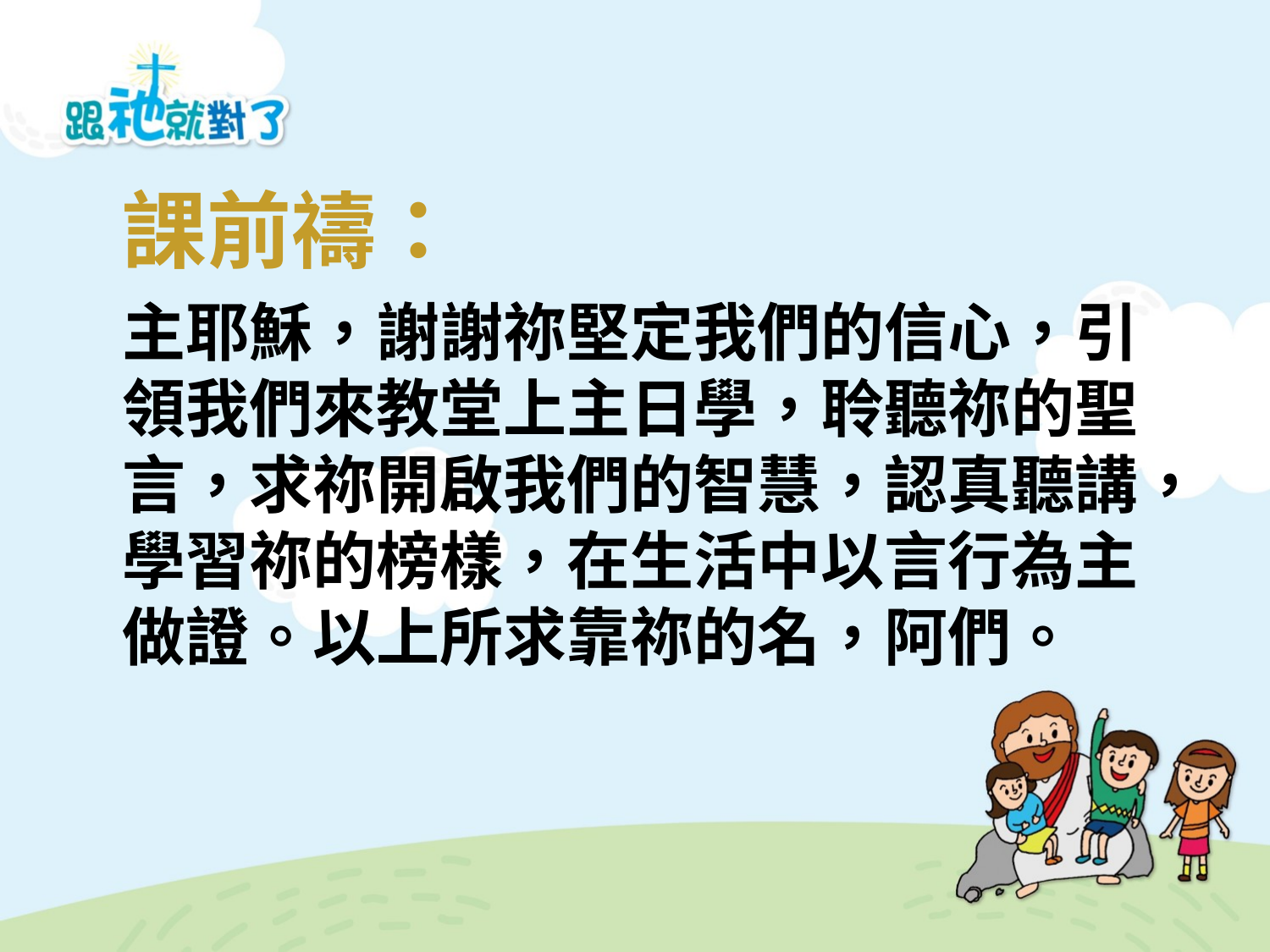

課前禱：
主耶穌，謝謝祢堅定我們的信心，引領我們來教堂上主日學，聆聽祢的聖言，求祢開啟我們的智慧，認真聽講，學習祢的榜樣，在生活中以言行為主做證。以上所求靠祢的名，阿們。